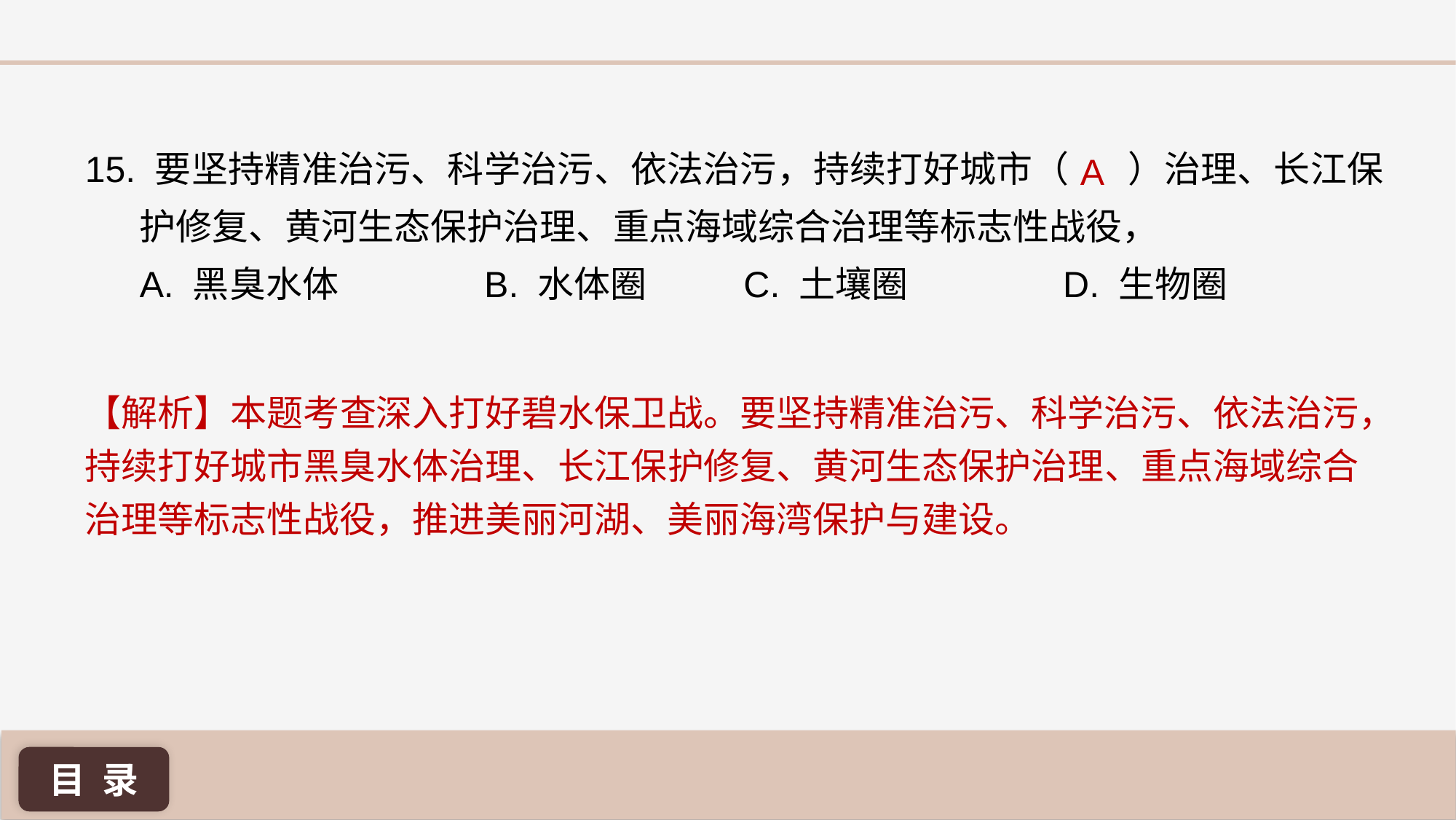

15. 要坚持精准治污、科学治污、依法治污，持续打好城市（       ）治理、长江保护修复、黄河生态保护治理、重点海域综合治理等标志性战役，
A. 黑臭水体		 B. 水体圈 	      C. 土壤圈	     D. 生物圈
A
【解析】本题考查深入打好碧水保卫战。要坚持精准治污、科学治污、依法治污，持续打好城市黑臭水体治理、长江保护修复、黄河生态保护治理、重点海域综合治理等标志性战役，推进美丽河湖、美丽海湾保护与建设。